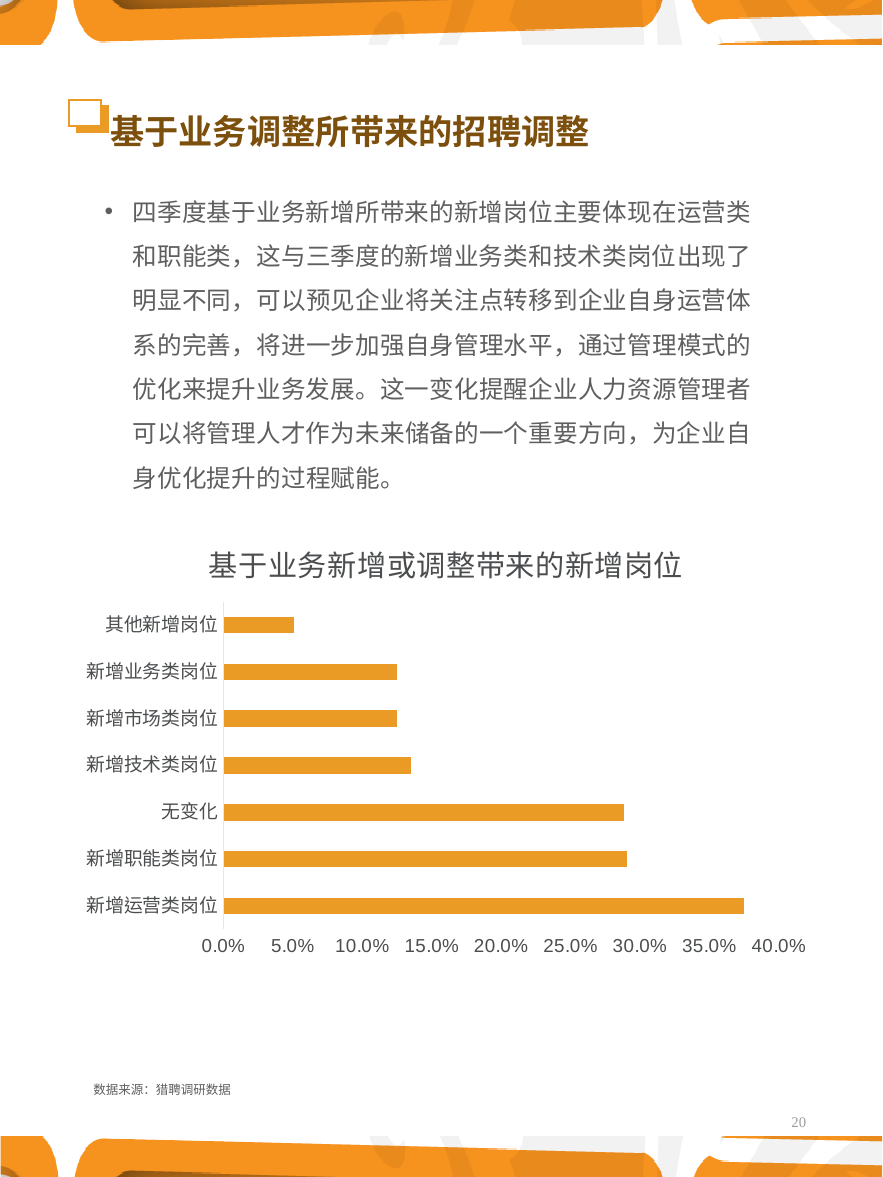

# 基于业务调整所带来的招聘调整

四季度基于业务新增所带来的新增岗位主要体现在运营类和职能类，这与三季度的新增业务类和技术类岗位出现了明显不同，可以预见企业将关注点转移到企业自身运营体系的完善，将进一步加强自身管理水平，通过管理模式的优化来提升业务发展。这一变化提醒企业人力资源管理者可以将管理人才作为未来储备的一个重要方向，为企业自身优化提升的过程赋能。

### Chart: 基于业务新增或调整带来的新增岗位

| Category |  |
|---|---|
| 新增运营类岗位 | 0.375 |
| 新增职能类岗位 | 0.29081632653061223 |
| 无变化 | 0.288265306122449 |
| 新增技术类岗位 | 0.13520408163265307 |
| 新增市场类岗位 | 0.125 |
| 新增业务类岗位 | 0.125 |
| 其他新增岗位 | 0.05102040816326531 |
数据来源：猎聘调研数据
20